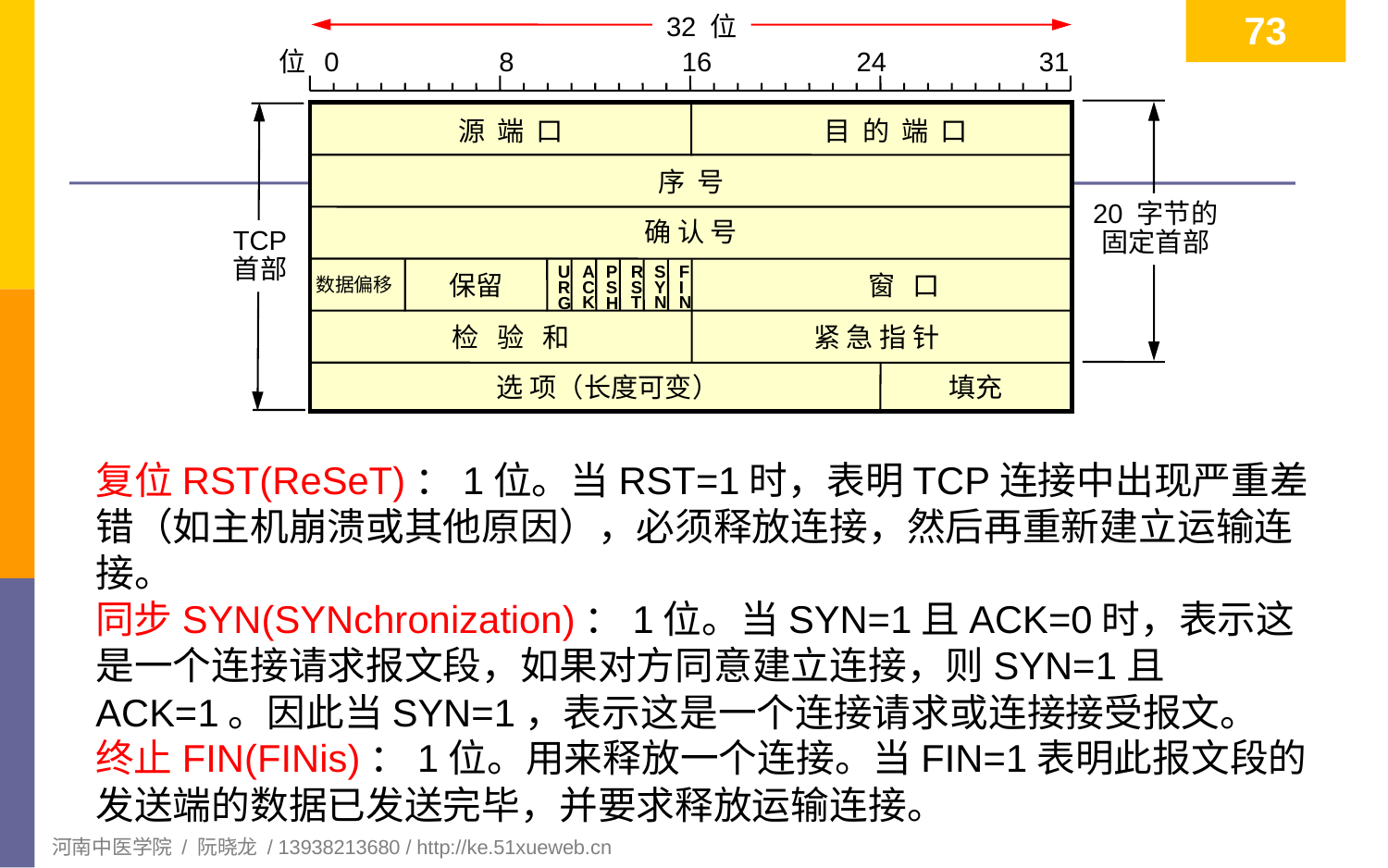

73
32 位

位  0                     8                      16                   24                    31

源  端  口
目  的  端  口

序  号
20 字节的
固定首部

确 认 号
TCP
首部
S
Y
N

F
I
N
A
C
K
R
S
T

U
R
G
P
S
H

窗   口
保留
数据偏移

检   验   和
紧 急 指 针

填充

选 项（长度可变）

复位RST(ReSeT)：1位。当RST=1时，表明TCP连接中出现严重差错（如主机崩溃或其他原因），必须释放连接，然后再重新建立运输连接。
同步SYN(SYNchronization)：1位。当SYN=1且ACK=0时，表示这是一个连接请求报文段，如果对方同意建立连接，则SYN=1且ACK=1。因此当SYN=1，表示这是一个连接请求或连接接受报文。
终止FIN(FINis)：1位。用来释放一个连接。当FIN=1表明此报文段的发送端的数据已发送完毕，并要求释放运输连接。